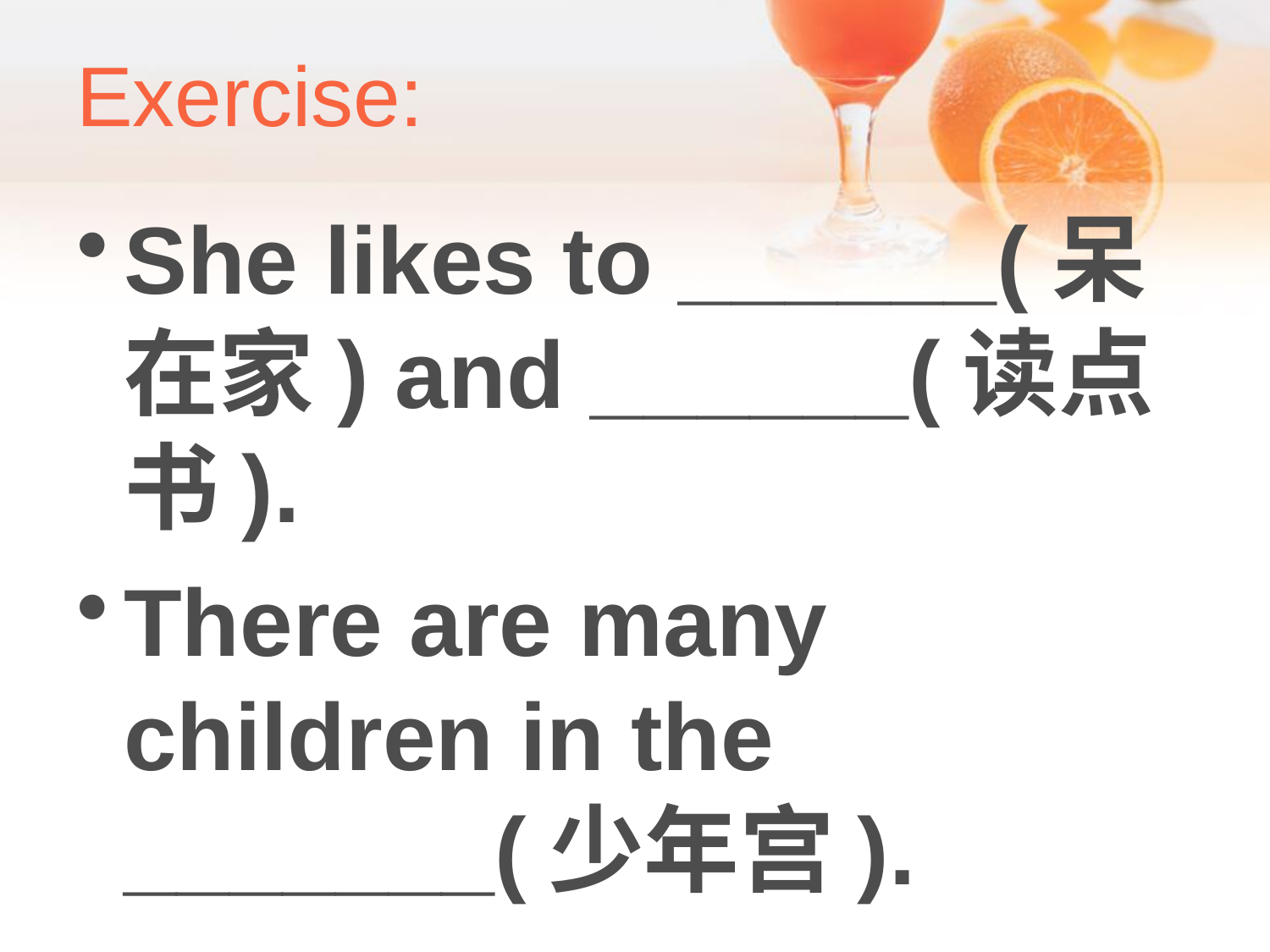

# Exercise:
She likes to ______(呆在家) and ______(读点书).
There are many children in the _______(少年宫).